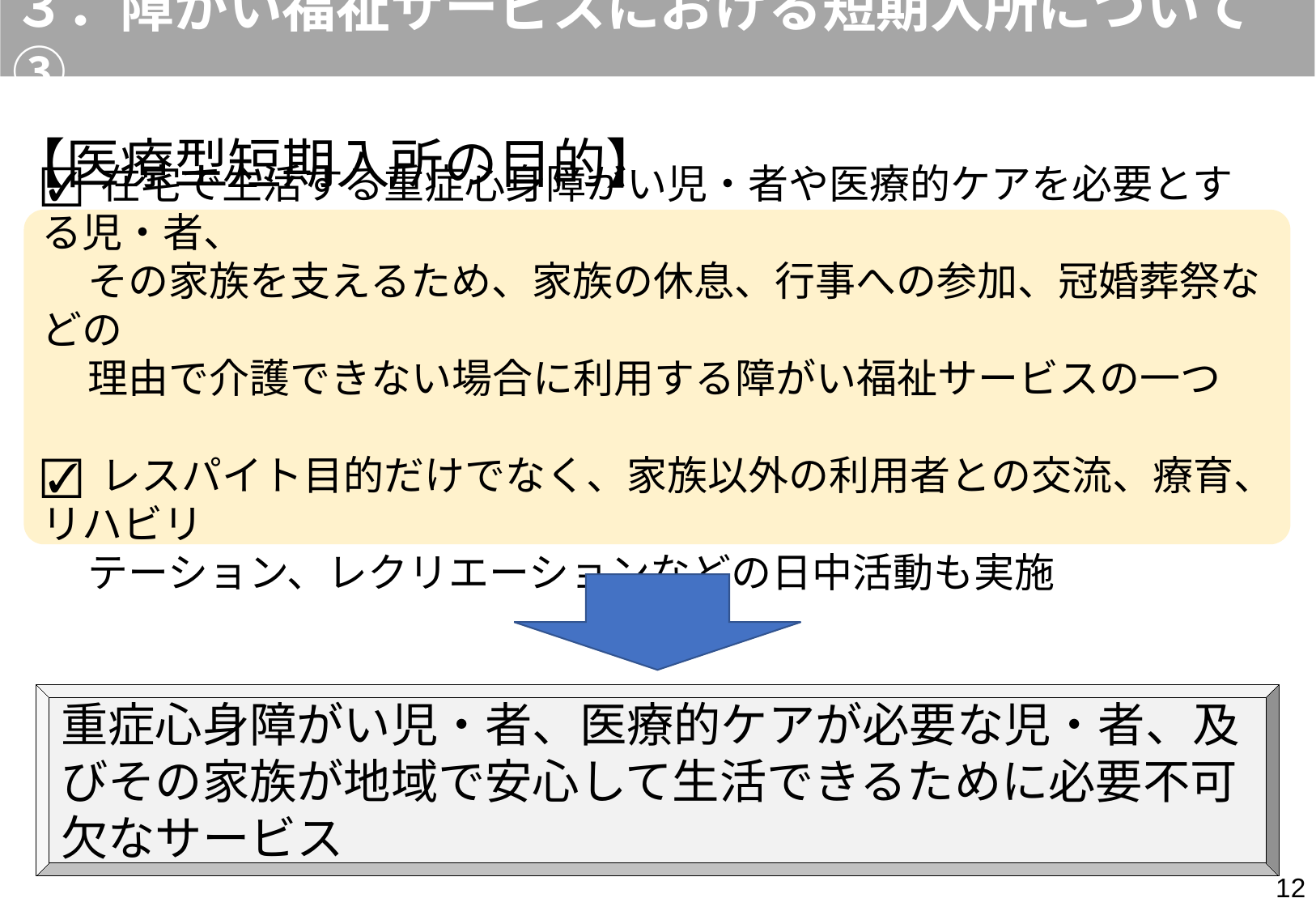

３．障がい福祉サービスにおける短期入所について③
【医療型短期入所の目的】
☑ 在宅で生活する重症心身障がい児・者や医療的ケアを必要とする児・者、
    その家族を支えるため、家族の休息、行事への参加、冠婚葬祭などの
    理由で介護できない場合に利用する障がい福祉サービスの一つ

☑ レスパイト目的だけでなく、家族以外の利用者との交流、療育、リハビリ
    テーション、レクリエーションなどの日中活動も実施

重症心身障がい児・者、医療的ケアが必要な児・者、及びその家族が地域で安心して生活できるために必要不可欠なサービス
12